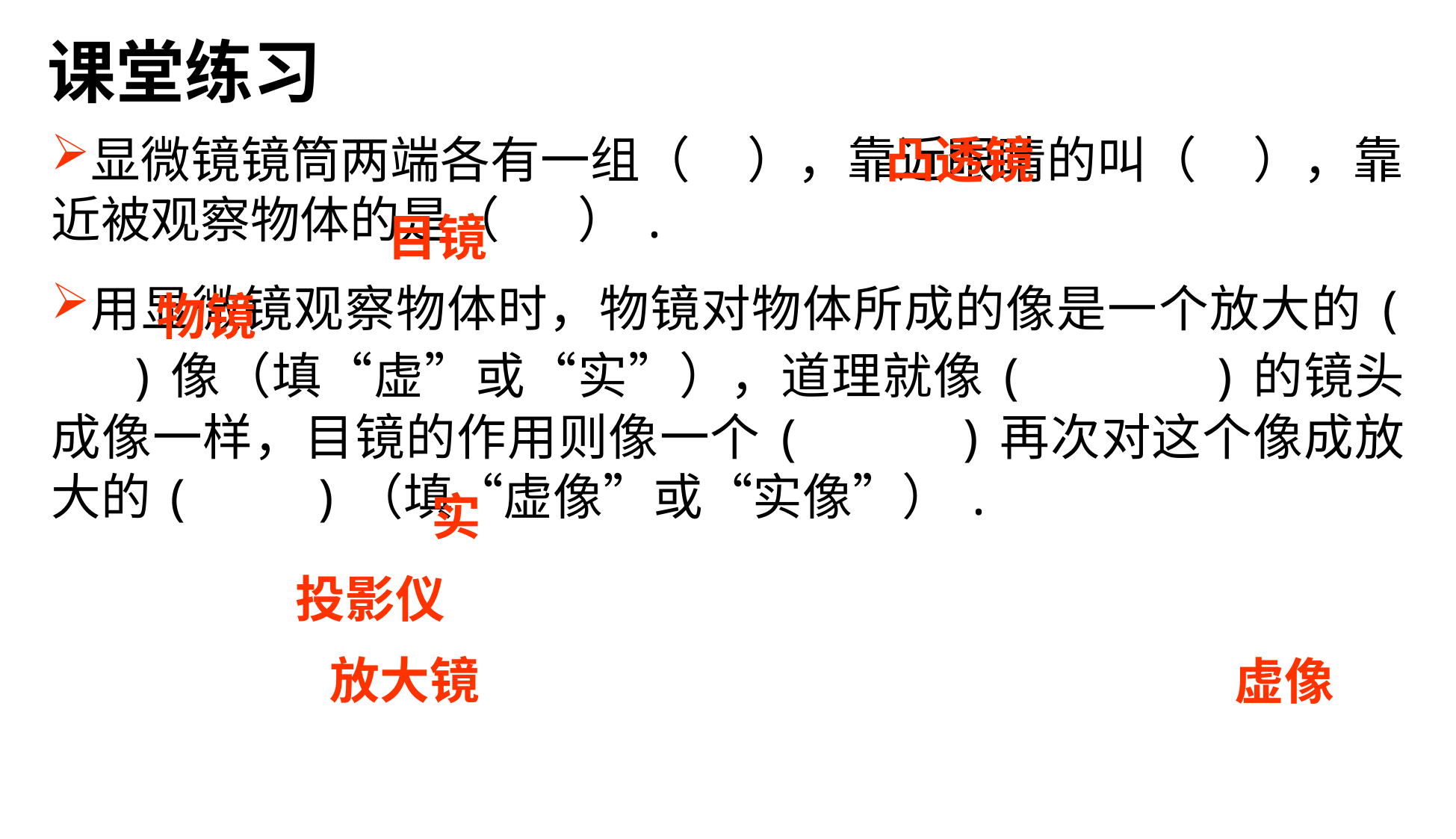

课堂练习
显微镜镜筒两端各有一组（     ），靠近眼睛的叫（     ），靠近被观察物体的是（       ）.
用显微镜观察物体时，物镜对物体所成的像是一个放大的(    )像（填“虚”或“实”），道理就像(      )的镜头成像一样，目镜的作用则像一个(     )再次对这个像成放大的(    )（填“虚像”或“实像”）.
凸透镜
目镜
物镜
实
投影仪
放大镜
虚像